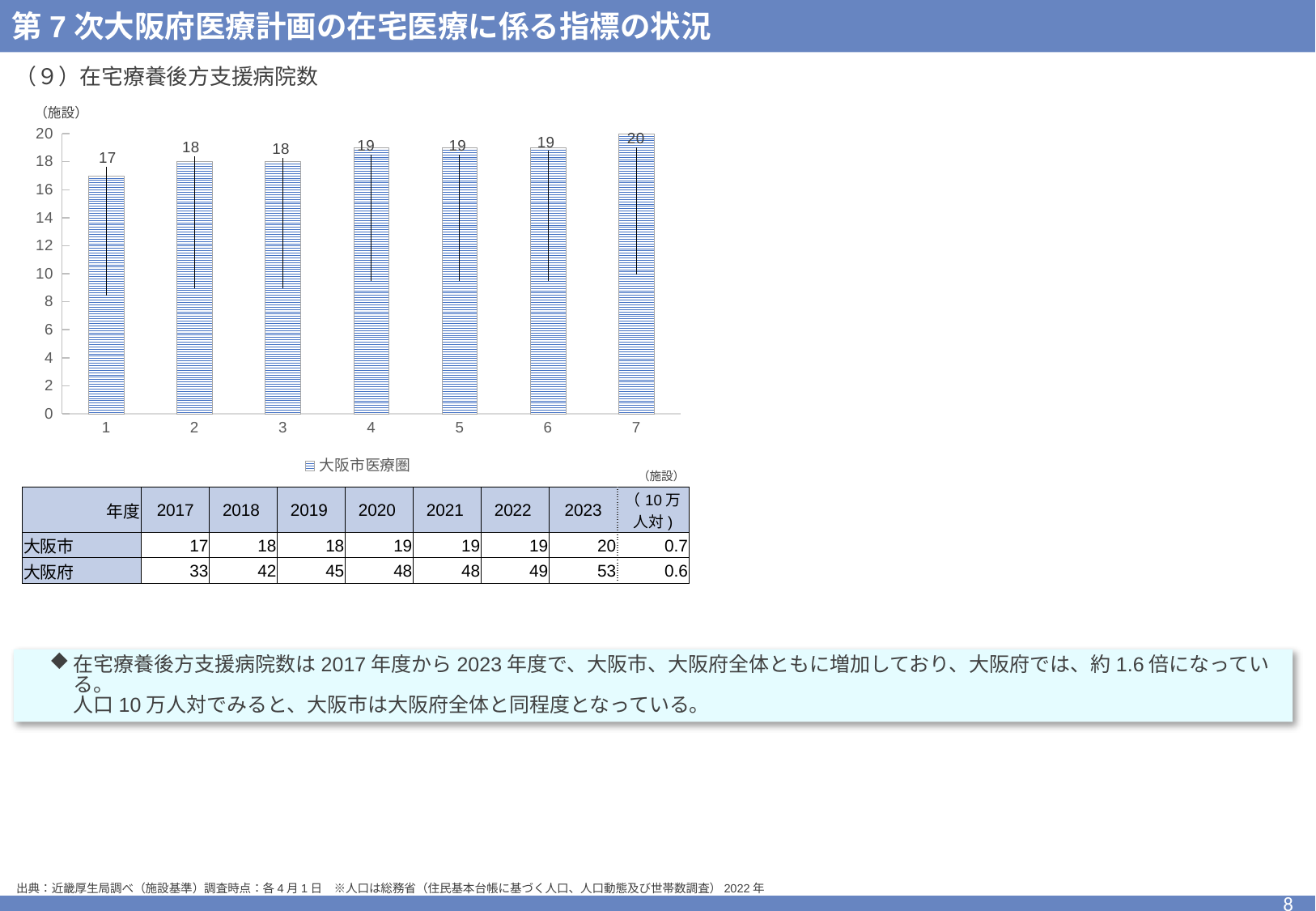

第7次大阪府医療計画の在宅医療に係る指標の状況
（９）在宅療養後方支援病院数
（施設）

### Chart

| Category | 大阪市医療圏 | 大阪府 |
|---|---|---|
（施設）
| 年度 | 2017 | 2018 | 2019 | 2020 | 2021 | 2022 | 2023 | （10万人対) |
| --- | --- | --- | --- | --- | --- | --- | --- | --- |
| 大阪市 | 17 | 18 | 18 | 19 | 19 | 19 | 20 | 0.7 |
| 大阪府 | 33 | 42 | 45 | 48 | 48 | 49 | 53 | 0.6 |
在宅療養後方支援病院数は2017年度から2023年度で、大阪市、大阪府全体ともに増加しており、大阪府では、約1.6倍になっている。
人口10万人対でみると、大阪市は大阪府全体と同程度となっている。
出典：近畿厚生局調べ（施設基準）調査時点：各4月1日　※人口は総務省（住民基本台帳に基づく人口、人口動態及び世帯数調査）2022年
8